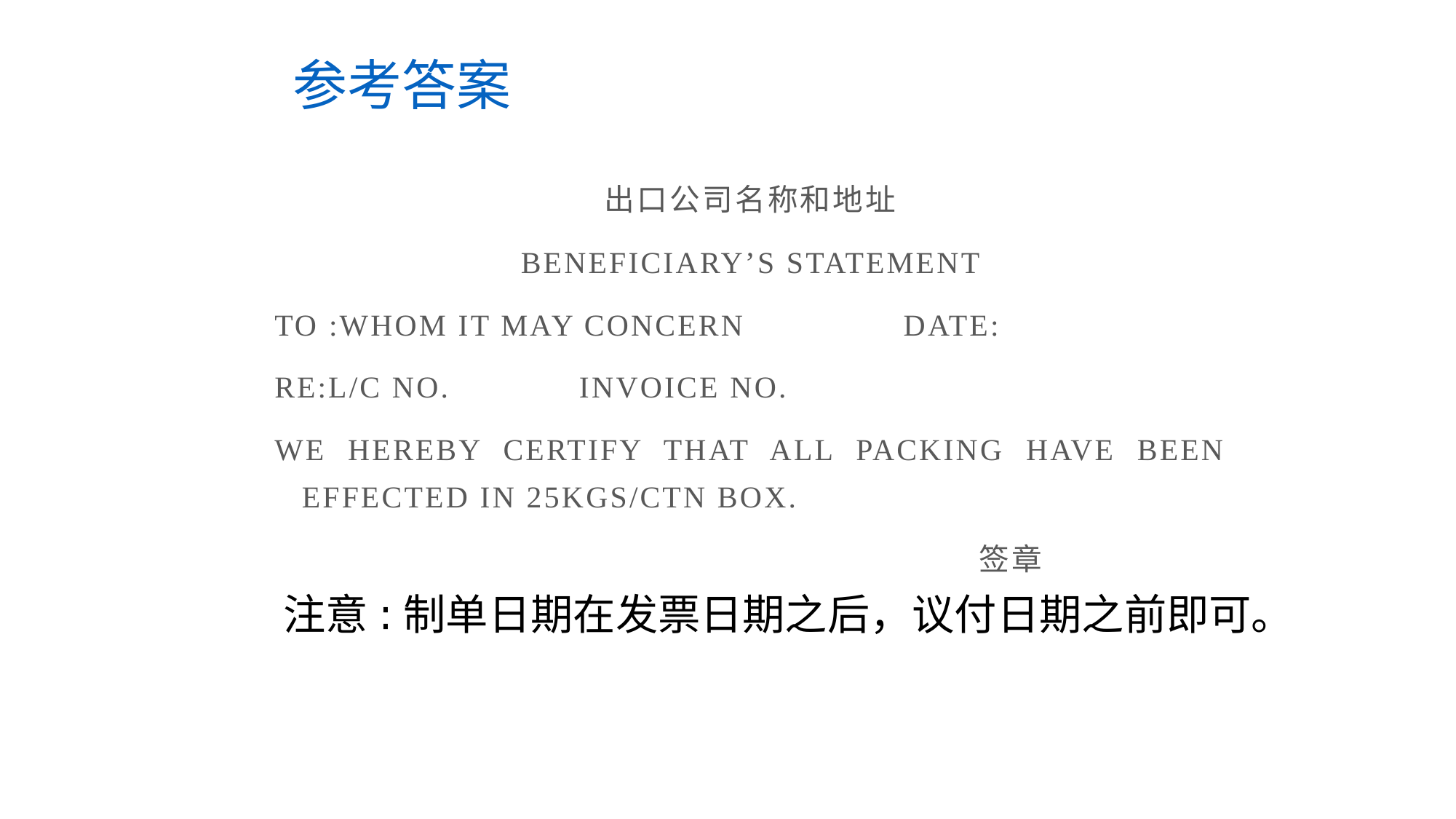

参考答案
出口公司名称和地址
BENEFICIARY’S STATEMENT
TO :WHOM IT MAY CONCERN                DATE:
RE:L/C NO.             INVOICE NO.
WE HEREBY CERTIFY THAT ALL PACKING HAVE BEEN EFFECTED IN 25KGS/CTN BOX.
                                                          签章
注意:制单日期在发票日期之后，议付日期之前即可。